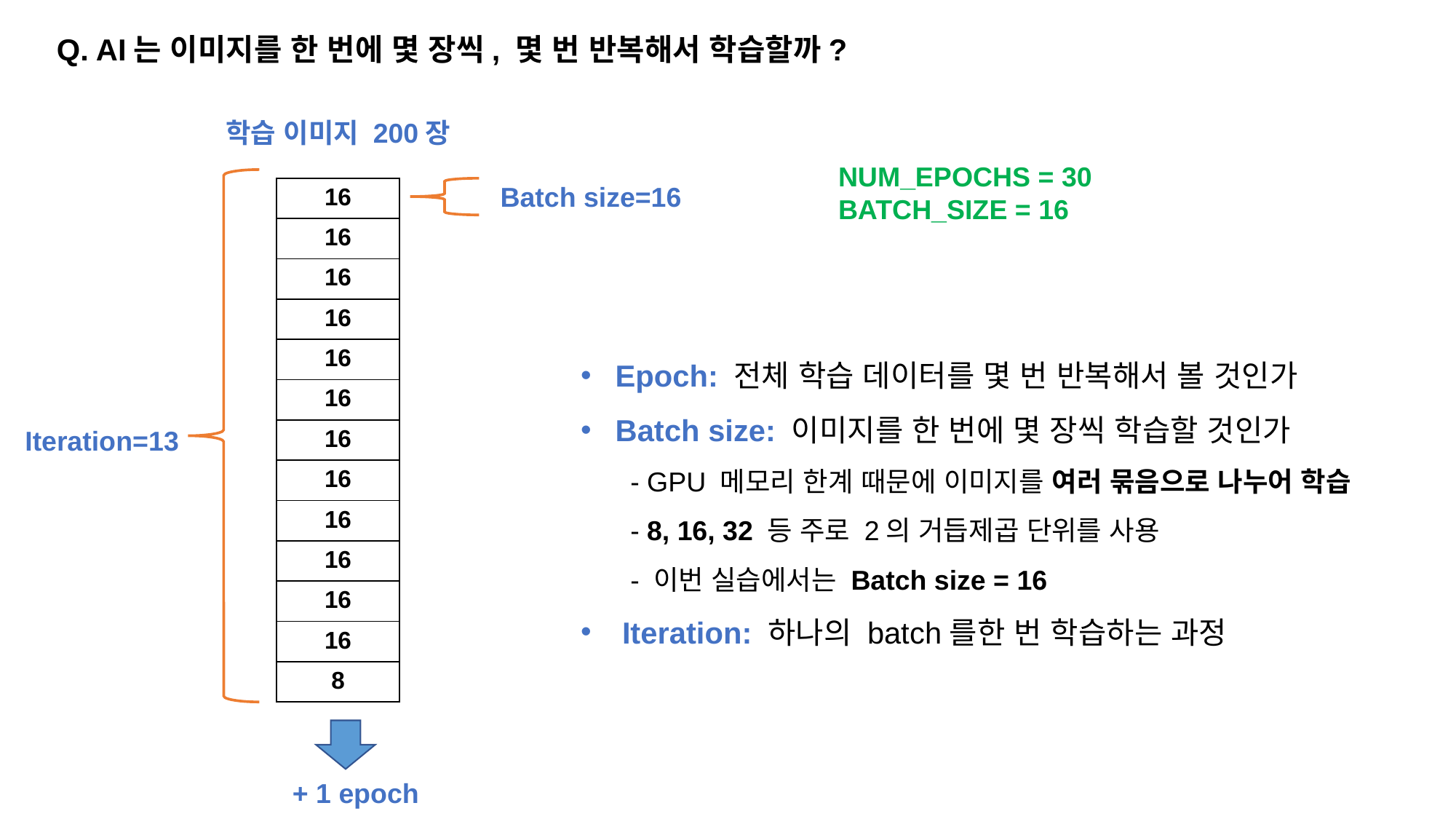

Q. AI는 이미지를 한 번에 몇 장씩, 몇 번 반복해서 학습할까?
학습 이미지 200장
NUM_EPOCHS = 30
BATCH_SIZE = 16

Batch size=16
| 16 |
| --- |
| 16 |
| 16 |
| 16 |
| 16 |
| 16 |
| 16 |
| 16 |
| 16 |
| 16 |
| 16 |
| 16 |
| 8 |

Epoch: 전체 학습 데이터를 몇 번 반복해서 볼 것인가
Batch size: 이미지를 한 번에 몇 장씩 학습할 것인가
- GPU 메모리 한계 때문에 이미지를 여러 묶음으로 나누어 학습
- 8, 16, 32 등 주로 2의 거듭제곱 단위를 사용
- 이번 실습에서는 Batch size = 16
Iteration: 하나의 batch를한 번 학습하는 과정
Iteration=13

+ 1 epoch